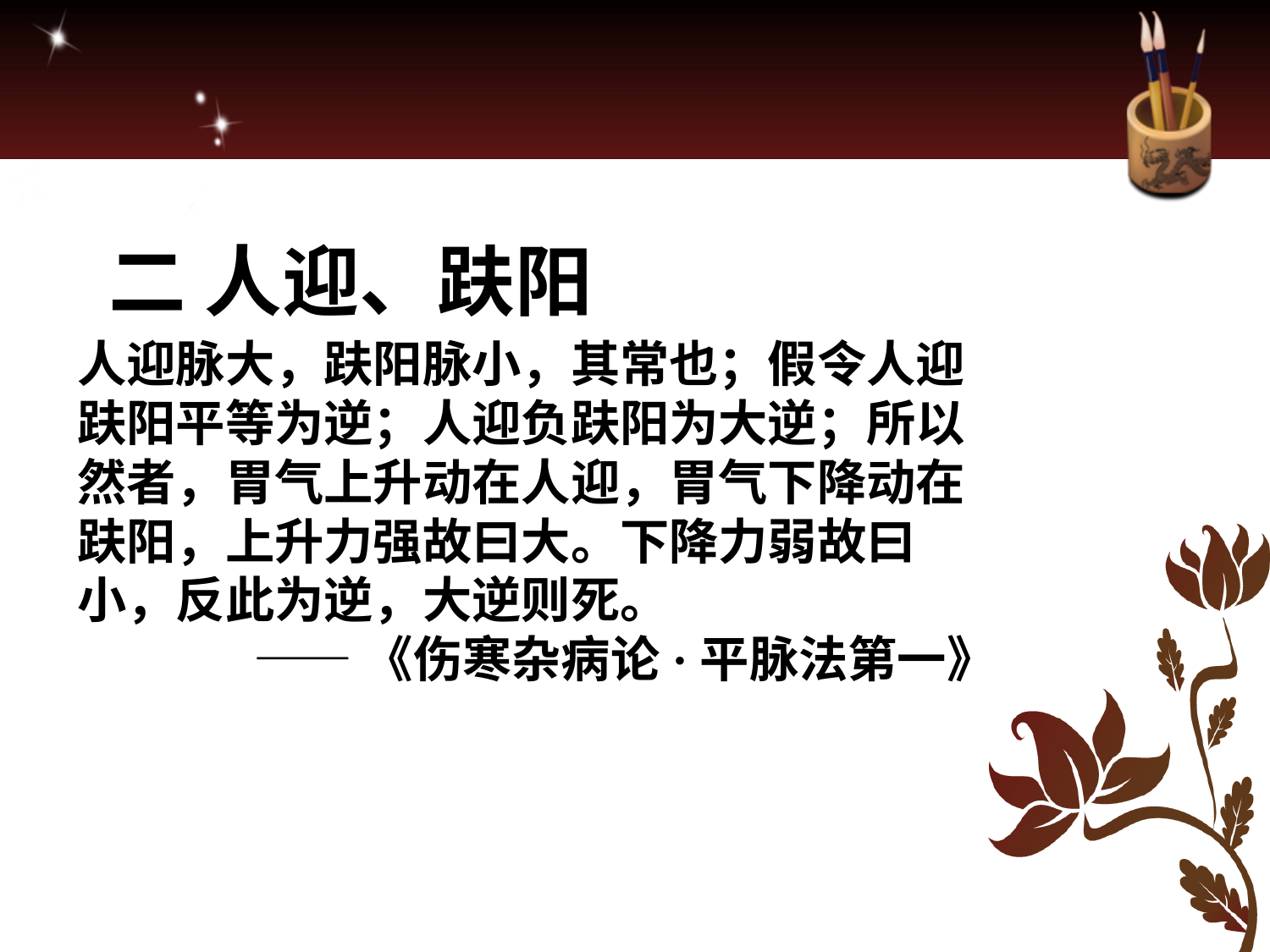

二 人迎、趺阳
人迎脉大，趺阳脉小，其常也；假令人迎趺阳平等为逆；人迎负趺阳为大逆；所以然者，胃气上升动在人迎，胃气下降动在趺阳，上升力强故曰大。下降力弱故曰小，反此为逆，大逆则死。
——《伤寒杂病论·平脉法第一》